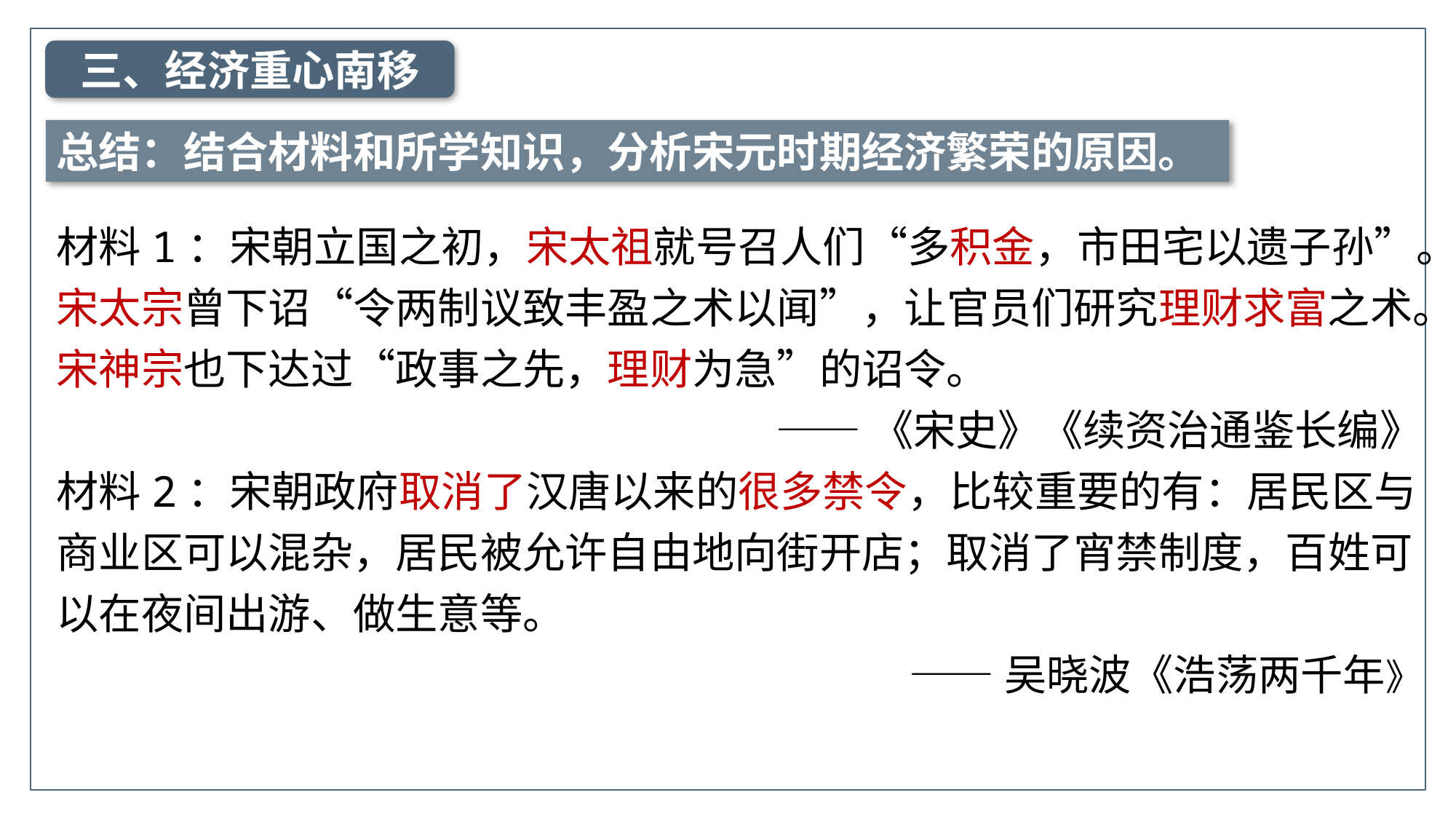

三、经济重心南移
总结：结合材料和所学知识，分析宋元时期经济繁荣的原因。
材料1：宋朝立国之初，宋太祖就号召人们“多积金，市田宅以遗子孙”。宋太宗曾下诏“令两制议致丰盈之术以闻”，让官员们研究理财求富之术。宋神宗也下达过“政事之先，理财为急”的诏令。
——《宋史》《续资治通鉴长编》
材料2：宋朝政府取消了汉唐以来的很多禁令，比较重要的有：居民区与商业区可以混杂，居民被允许自由地向街开店；取消了宵禁制度，百姓可以在夜间出游、做生意等。
——吴晓波《浩荡两千年》